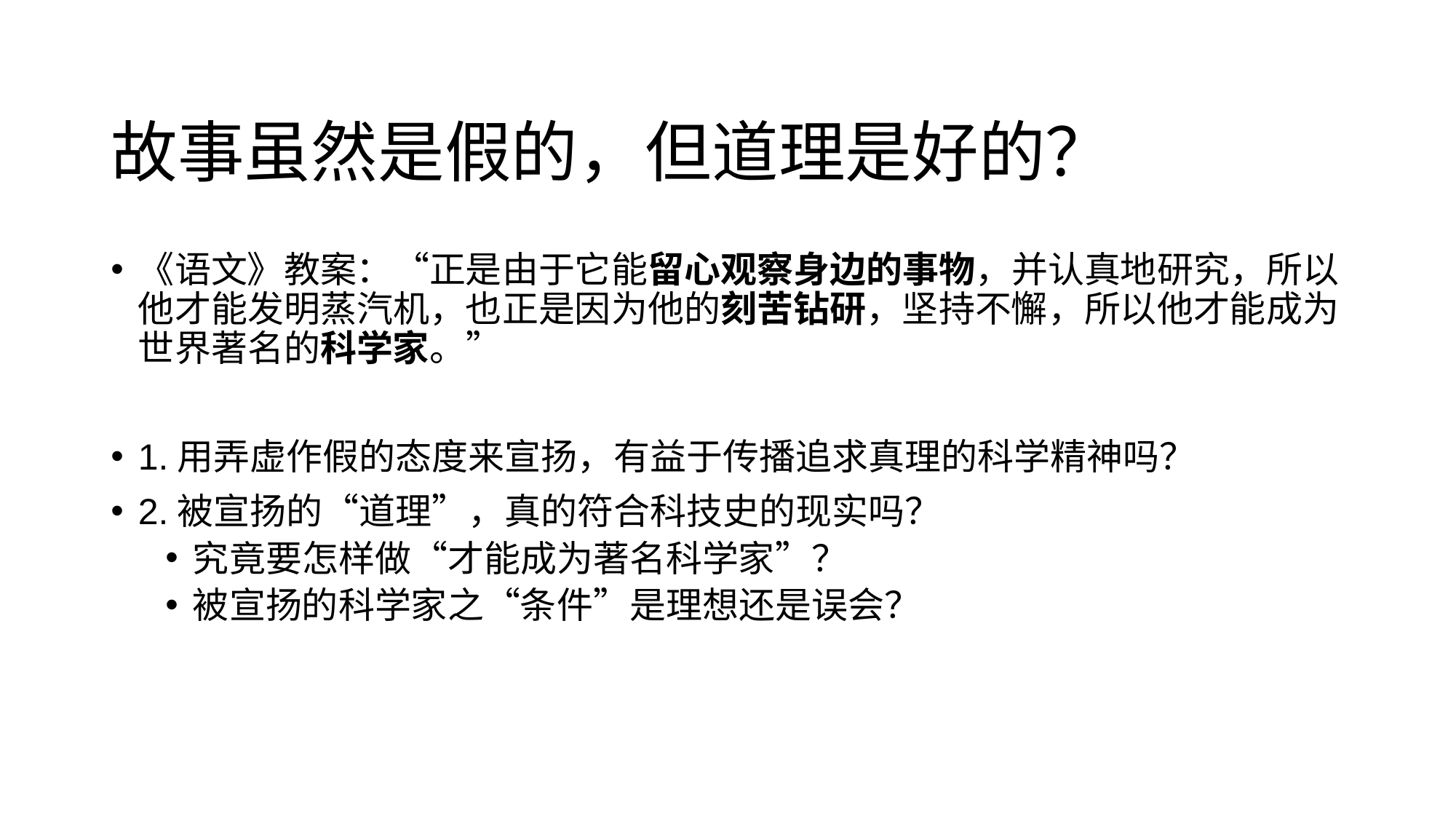

# 故事虽然是假的，但道理是好的？
《语文》教案：“正是由于它能留心观察身边的事物，并认真地研究，所以他才能发明蒸汽机，也正是因为他的刻苦钻研，坚持不懈，所以他才能成为世界著名的科学家。”

1.用弄虚作假的态度来宣扬，有益于传播追求真理的科学精神吗？
2.被宣扬的“道理”，真的符合科技史的现实吗？
究竟要怎样做“才能成为著名科学家”？
被宣扬的科学家之“条件”是理想还是误会？